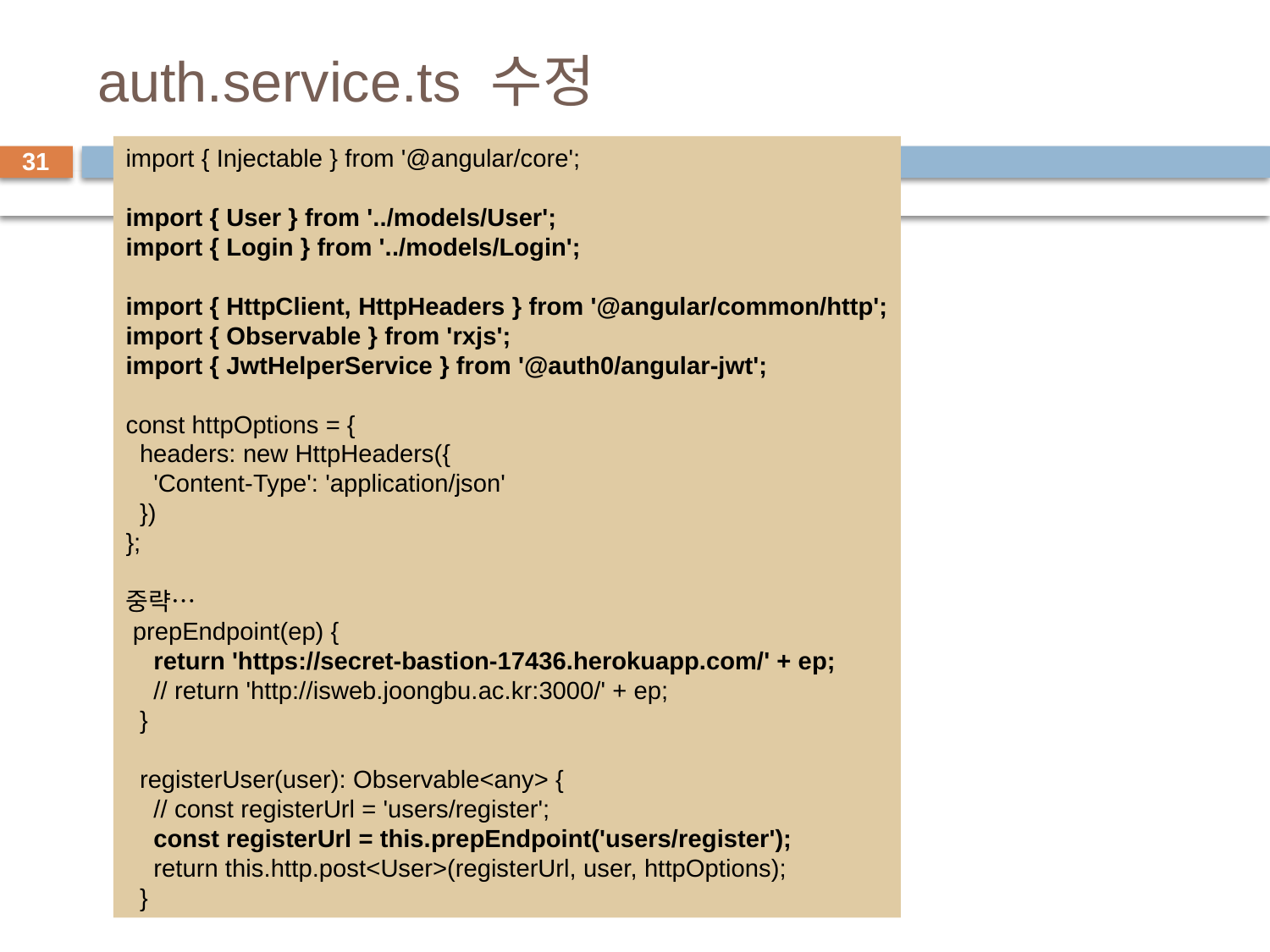

# auth.service.ts 수정
import { Injectable } from '@angular/core';
import { User } from '../models/User';
import { Login } from '../models/Login';

import { HttpClient, HttpHeaders } from '@angular/common/http';
import { Observable } from 'rxjs';
import { JwtHelperService } from '@auth0/angular-jwt';
const httpOptions = {
  headers: new HttpHeaders({
    'Content-Type': 'application/json'
  })
};

중략…
 prepEndpoint(ep) {
    return 'https://secret-bastion-17436.herokuapp.com/' + ep;
    // return 'http://isweb.joongbu.ac.kr:3000/' + ep;
  }
  registerUser(user): Observable<any> {
    // const registerUrl = 'users/register';
    const registerUrl = this.prepEndpoint('users/register');
    return this.http.post<User>(registerUrl, user, httpOptions);
  }
31